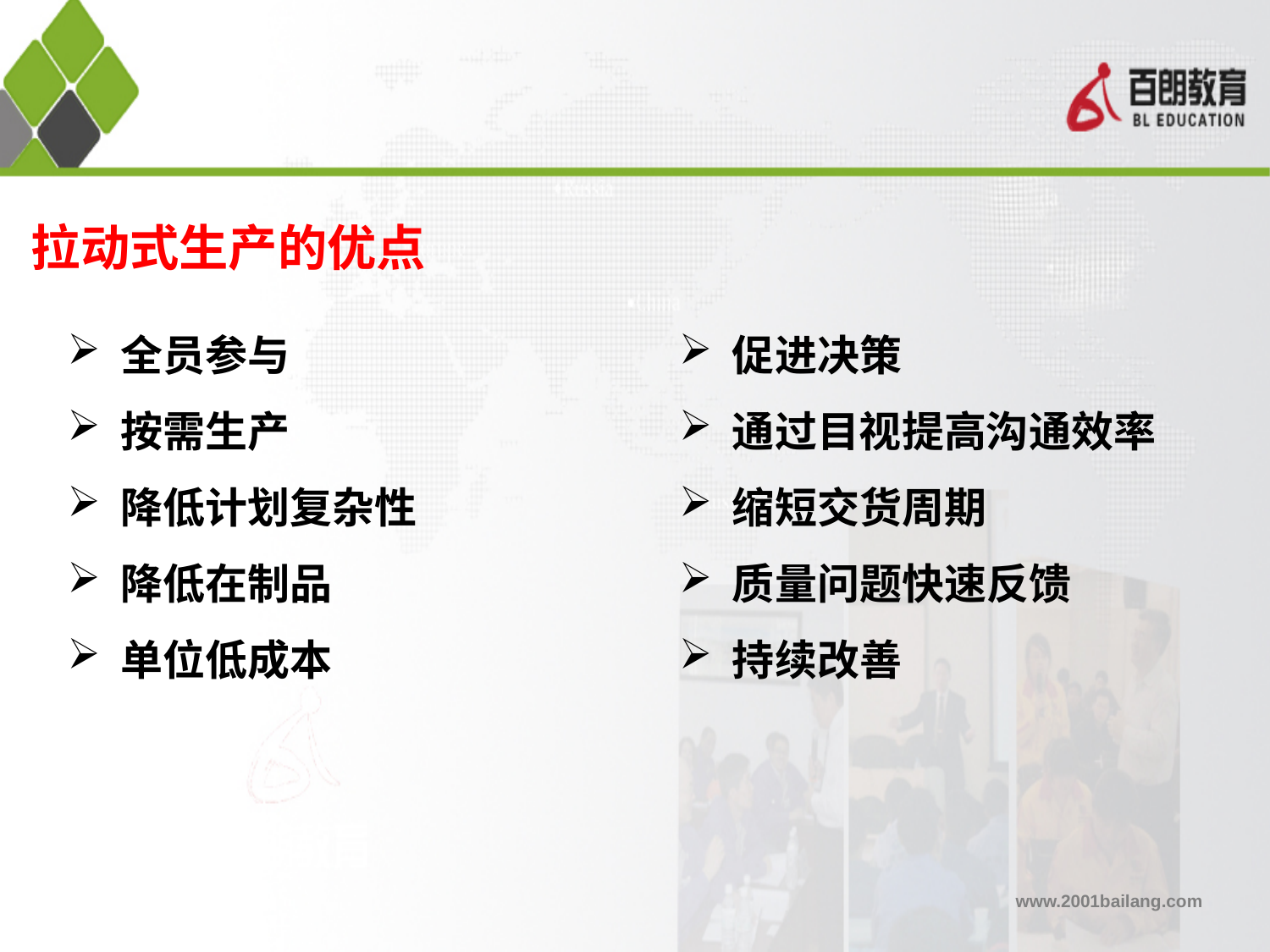

拉动式生产的优点
 促进决策
 通过目视提高沟通效率
 缩短交货周期
 质量问题快速反馈
 持续改善
 全员参与
 按需生产
 降低计划复杂性
 降低在制品
 单位低成本